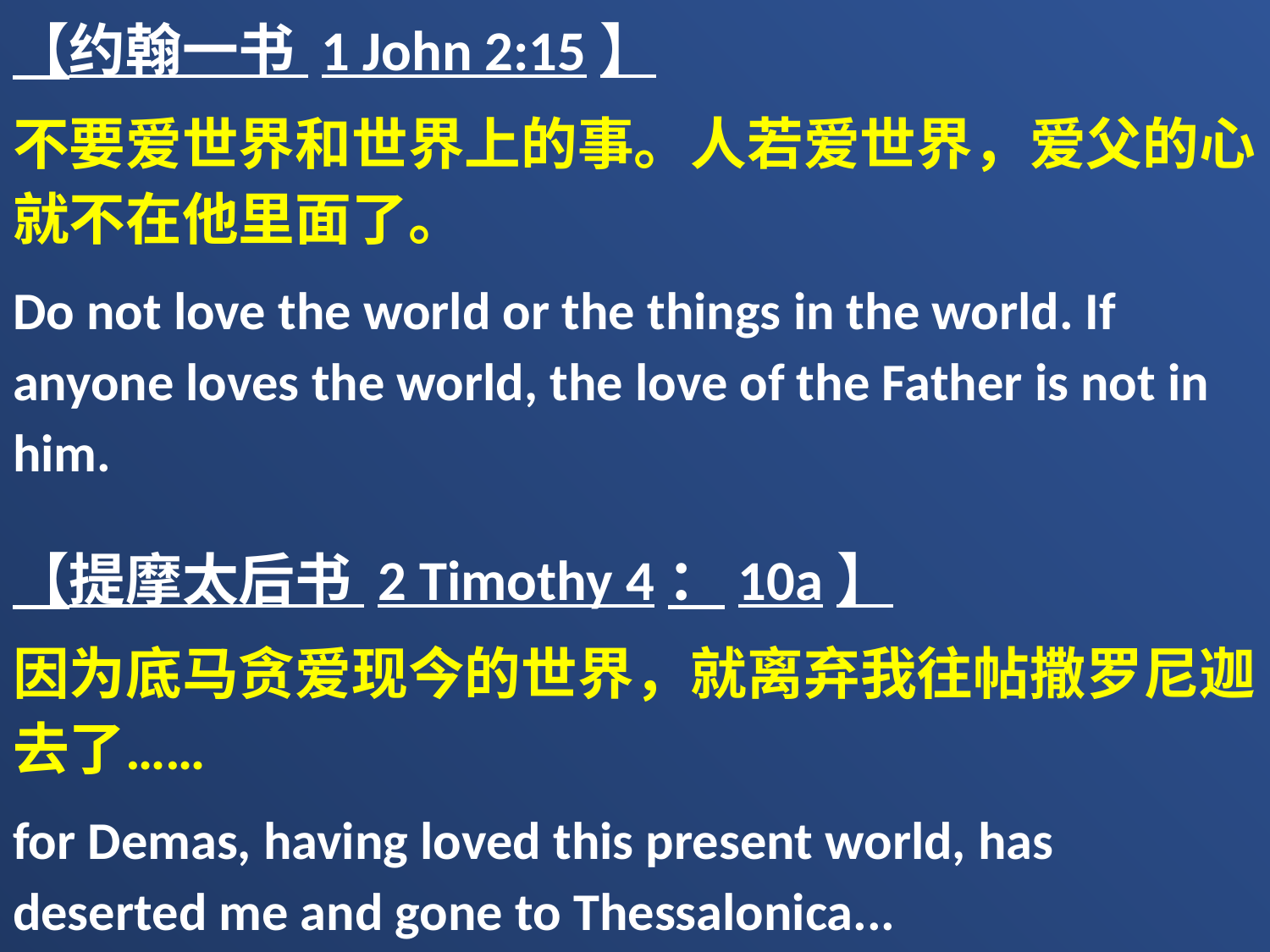

【约翰一书 1 John 2:15】
不要爱世界和世界上的事。人若爱世界，爱父的心就不在他里面了。
Do not love the world or the things in the world. If anyone loves the world, the love of the Father is not in him.

【提摩太后书 2 Timothy 4：10a】
因为底马贪爱现今的世界，就离弃我往帖撒罗尼迦去了……
for Demas, having loved this present world, has deserted me and gone to Thessalonica...